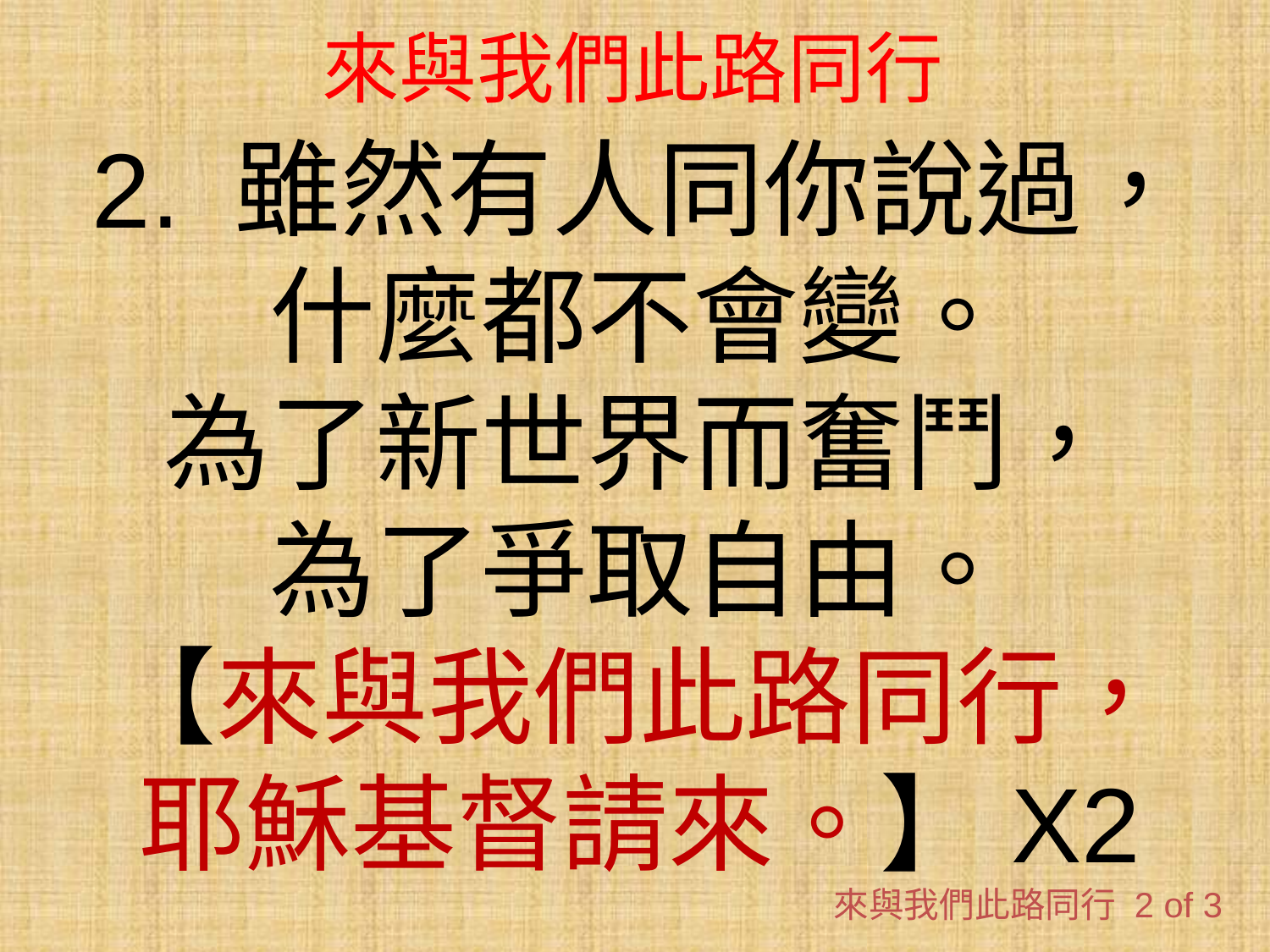

# 來與我們此路同行
2. 雖然有人同你說過，
什麼都不會變。
為了新世界而奮鬥，
為了爭取自由。
【來與我們此路同行，
耶穌基督請來。】X2
來與我們此路同行 2 of 3